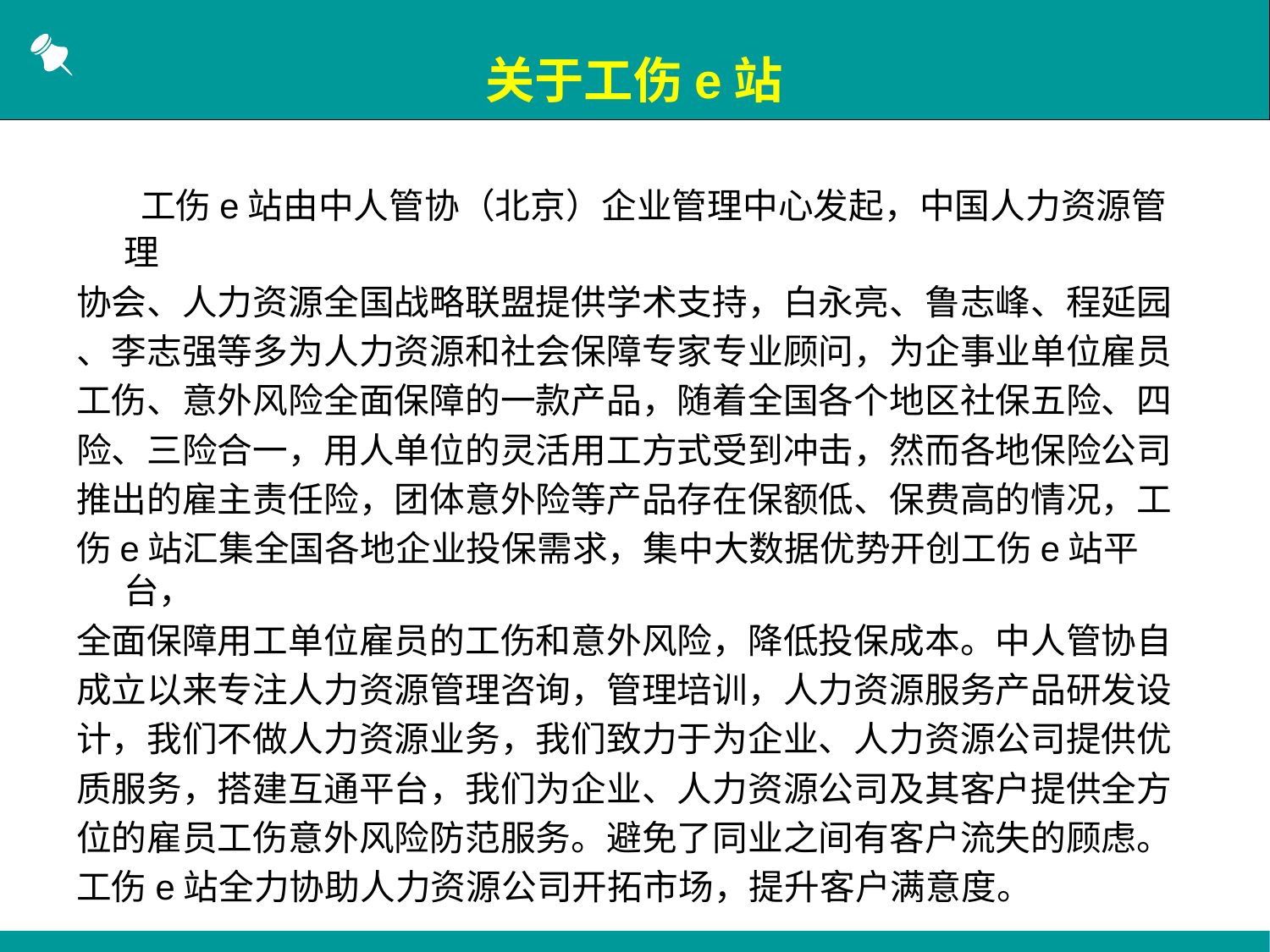

关于工伤e站

    工伤e站由中人管协（北京）企业管理中心发起，中国人力资源管理
协会、人力资源全国战略联盟提供学术支持，白永亮、鲁志峰、程延园
、李志强等多为人力资源和社会保障专家专业顾问，为企事业单位雇员
工伤、意外风险全面保障的一款产品，随着全国各个地区社保五险、四
险、三险合一，用人单位的灵活用工方式受到冲击，然而各地保险公司
推出的雇主责任险，团体意外险等产品存在保额低、保费高的情况，工
伤e站汇集全国各地企业投保需求，集中大数据优势开创工伤e站平台，
全面保障用工单位雇员的工伤和意外风险，降低投保成本。中人管协自
成立以来专注人力资源管理咨询，管理培训，人力资源服务产品研发设
计，我们不做人力资源业务，我们致力于为企业、人力资源公司提供优
质服务，搭建互通平台，我们为企业、人力资源公司及其客户提供全方
位的雇员工伤意外风险防范服务。避免了同业之间有客户流失的顾虑。
工伤e站全力协助人力资源公司开拓市场，提升客户满意度。

2
4